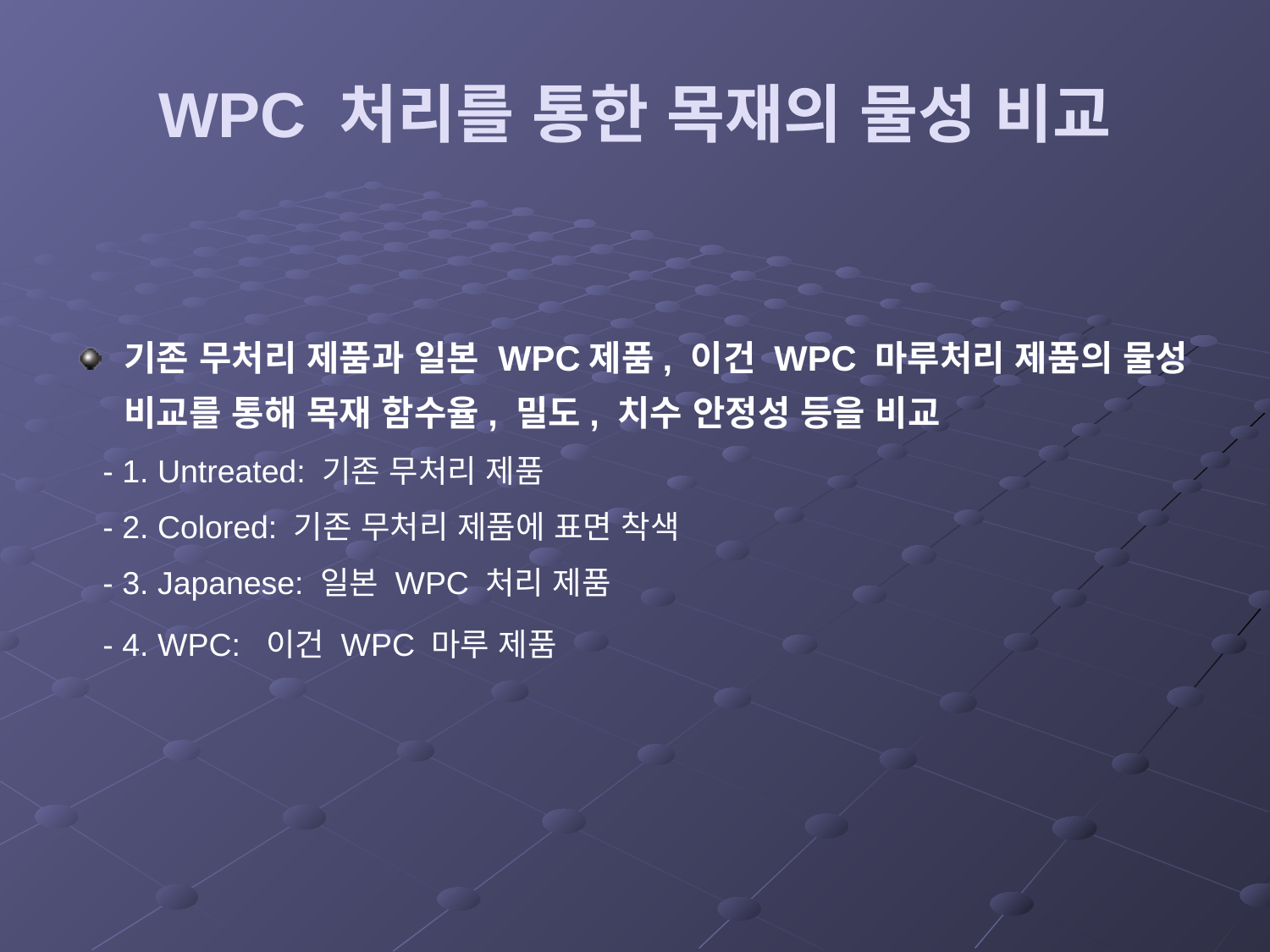

# WPC 처리를 통한 목재의 물성 비교

기존 무처리 제품과 일본 WPC제품, 이건 WPC 마루처리 제품의 물성 비교를 통해 목재 함수율, 밀도, 치수 안정성 등을 비교
   - 1. Untreated: 기존 무처리 제품
   - 2. Colored: 기존 무처리 제품에 표면 착색
   - 3. Japanese: 일본 WPC 처리 제품
   - 4. WPC:  이건 WPC 마루 제품